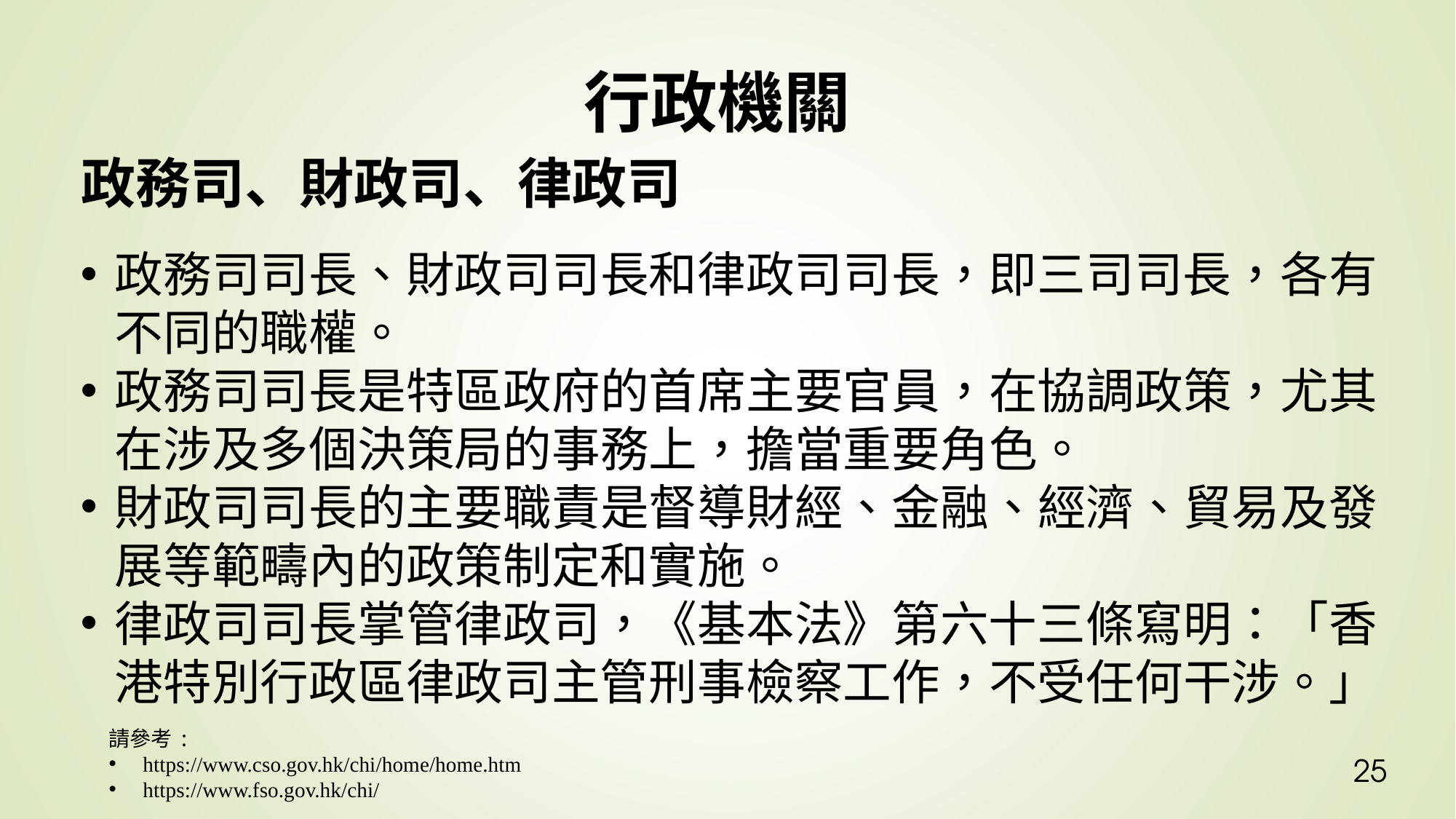

行政機關
# 政務司、財政司、律政司
政務司司長、財政司司長和律政司司長，即三司司長，各有不同的職權。
政務司司長是特區政府的首席主要官員，在協調政策，尤其在涉及多個決策局的事務上，擔當重要角色。
財政司司長的主要職責是督導財經、金融、經濟、貿易及發展等範疇內的政策制定和實施。
律政司司長掌管律政司，《基本法》第六十三條寫明：「香港特別行政區律政司主管刑事檢察工作，不受任何干涉。」
請參考:
https://www.cso.gov.hk/chi/home/home.htm
https://www.fso.gov.hk/chi/
25